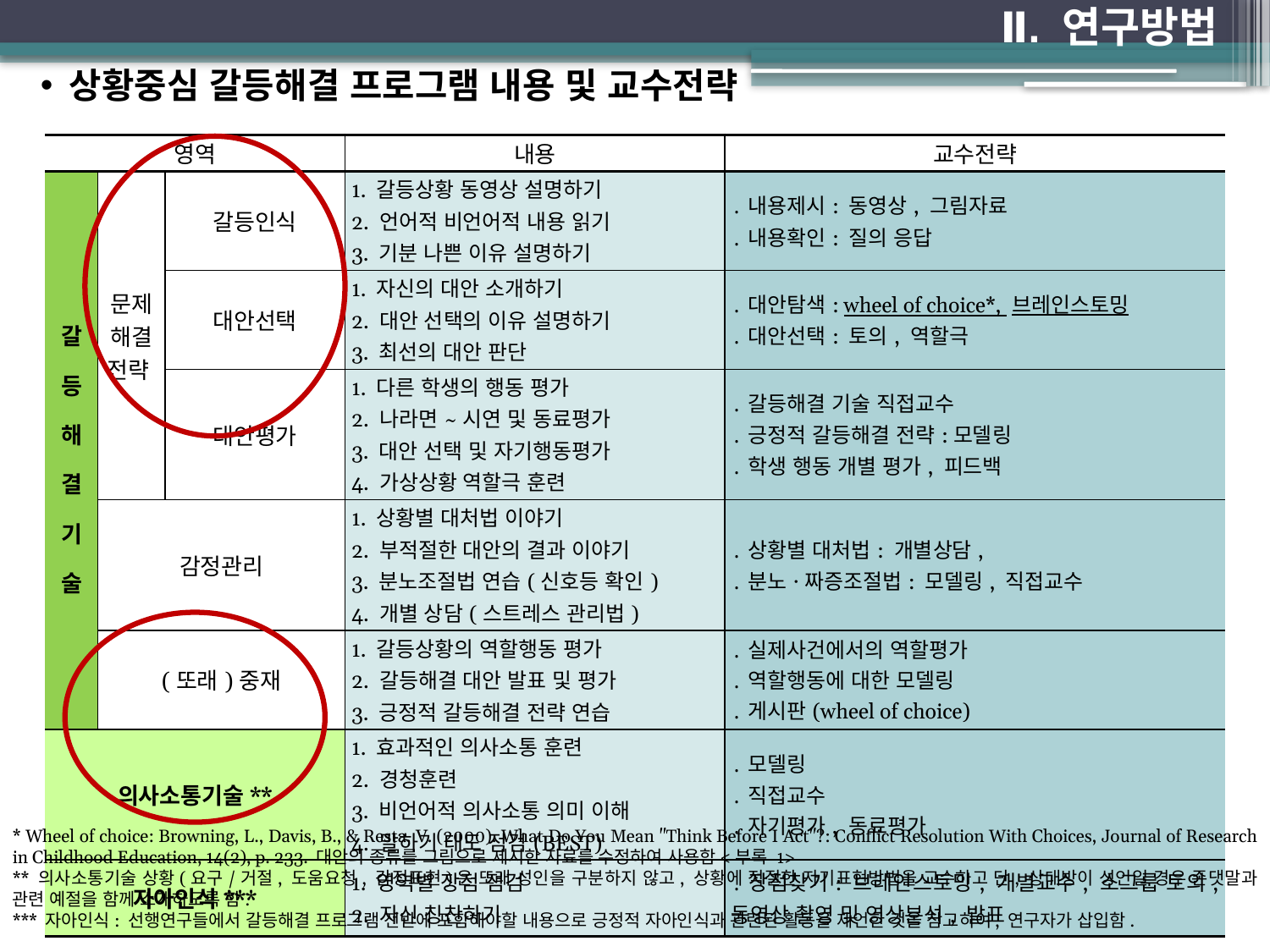

Ⅱ. 연구방법
 상황중심 갈등해결 프로그램 내용 및 교수전략
| 영역 |  |  | 내용 | 교수전략 |
| --- | --- | --- | --- | --- |
| 갈등해결 기술 | 문제해결 전략 | 갈등인식 | 1. 갈등상황 동영상 설명하기 2. 언어적 비언어적 내용 읽기 3. 기분 나쁜 이유 설명하기 | ․내용제시: 동영상, 그림자료 ․내용확인: 질의 응답 |
|  |  | 대안선택 | 1. 자신의 대안 소개하기 2. 대안 선택의 이유 설명하기 3. 최선의 대안 판단 | ․대안탐색: wheel of choice\*, 브레인스토밍 ․대안선택: 토의, 역할극 |
|  |  | 대안평가 | 1. 다른 학생의 행동 평가 2. 나라면~시연 및 동료평가 3. 대안 선택 및 자기행동평가 4. 가상상황 역할극 훈련 | ․갈등해결 기술 직접교수 ․긍정적 갈등해결 전략:모델링 ․학생 행동 개별 평가, 피드백 |
|  | 감정관리 |  | 1. 상황별 대처법 이야기 2. 부적절한 대안의 결과 이야기 3. 분노조절법 연습(신호등 확인) 4. 개별 상담(스트레스 관리법) | ․상황별 대처법: 개별상담, ․분노·짜증조절법: 모델링, 직접교수 |
|  | (또래)중재 |  | 1. 갈등상황의 역할행동 평가 2. 갈등해결 대안 발표 및 평가 3. 긍정적 갈등해결 전략 연습 | ․실제사건에서의 역할평가 ․역할행동에 대한 모델링 ․게시판(wheel of choice) |
| 의사소통기술\*\* |  |  | 1. 효과적인 의사소통 훈련 2. 경청훈련 3. 비언어적 의사소통 의미 이해 4. 말하기 태도 점검(BEST) | ․모델링 ․직접교수 ․자기평가, 동료평가 |
| 자아인식\*\*\* |  |  | 1. 영역별 장점 점검 2. 자신 칭찬하기 | ․장점찾기: 브레인스토밍, 개별교수, 소그룹 토의, 동영상 촬영 및 영상분석, 발표 |

* Wheel of choice: Browning, L., Davis, B., & Resta, V. (2000). What Do You Mean "Think Before I Act"?: Conflict Resolution With Choices, Journal of Research in Childhood Education, 14(2), p. 233. 대안의 종류를 그림으로 제시한 자료를 수정하여 사용함<부록 1>
** 의사소통기술 상황(요구/거절, 도움요청, 감정표현)은 또래 성인을 구분하지 않고, 상황에 적절한 자기표현방법을 교수하고 단, 상대방이 성인일 경우 존댓말과 관련 예절을 함께 소개하도록 함.
*** 자아인식: 선행연구들에서 갈등해결 프로그램 전반에 포함해야할 내용으로 긍정적 자아인식과 관련된 활동을 제언한 것을 참고하여, 연구자가 삽입함.